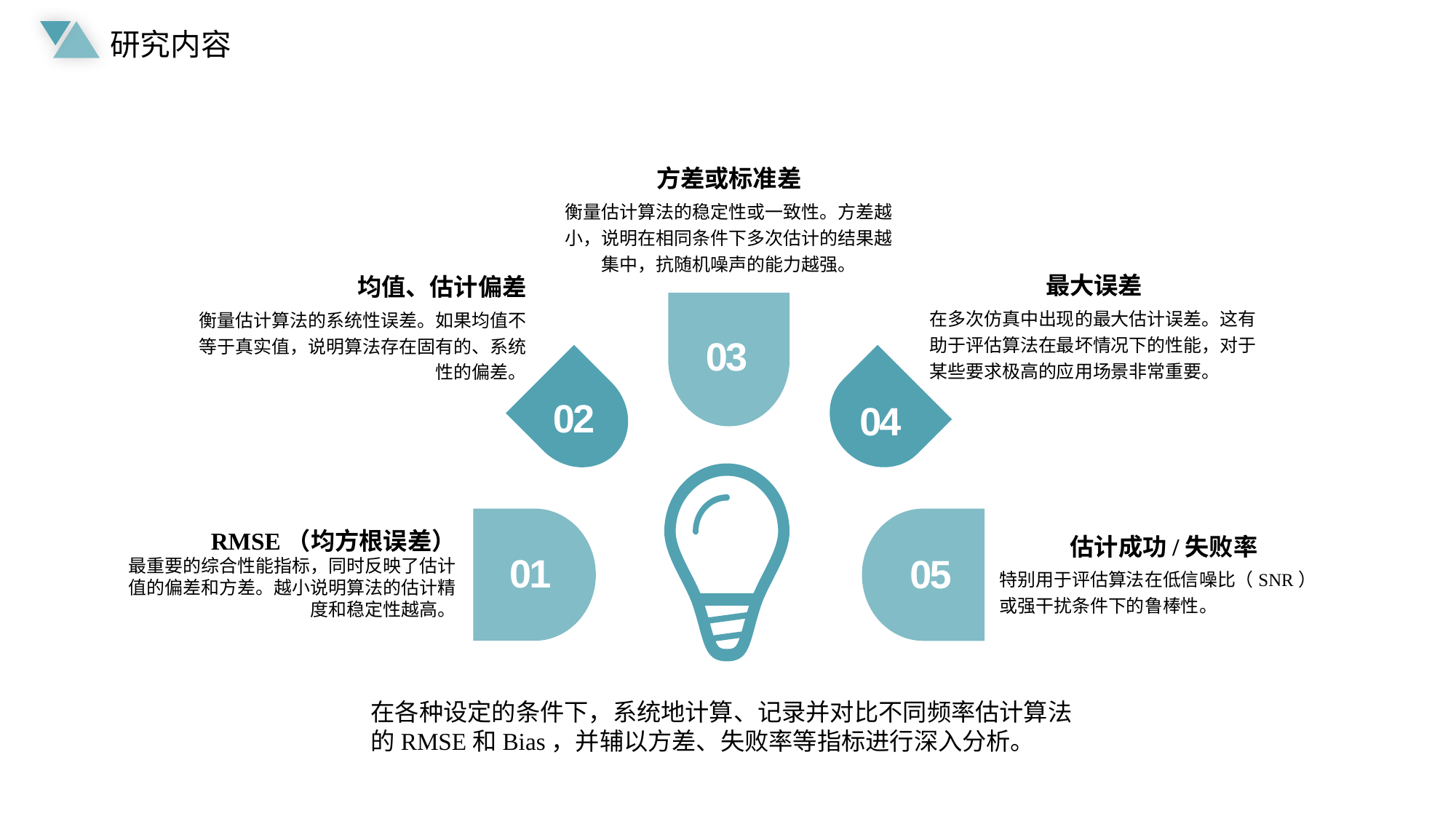

研究内容

方差或标准差
衡量估计算法的​​稳定性或一致性​​。方差越小，说明在相同条件下多次估计的结果越集中，抗随机噪声的能力越强。
最大误差
在多次仿真中出现的最大估计误差。这有助于评估算法在​​最坏情况下的性能​​，对于某些要求极高的应用场景非常重要。
​​均值、估计偏差
衡量估计算法的​​系统性误差​​。如果均值不等于真实值，说明算法存在固有的、系统性的偏差。​

03

02

04

05

01
​​RMSE（均方根误差）
最重要的综合性能指标，同时反映了估计值的​​偏差​​和​​方差。越小说明算法的估计精度和稳定性越高。​
估计成功/失败率
特别用于评估算法在​​低信噪比（SNR）​​ 或​​强干扰​​条件下的​​鲁棒性​​。
在各种设定的条件下，​​系统地计算、记录并对比不同频率估计算法的RMSE和Bias​​，并辅以方差、失败率等指标进行深入分析。